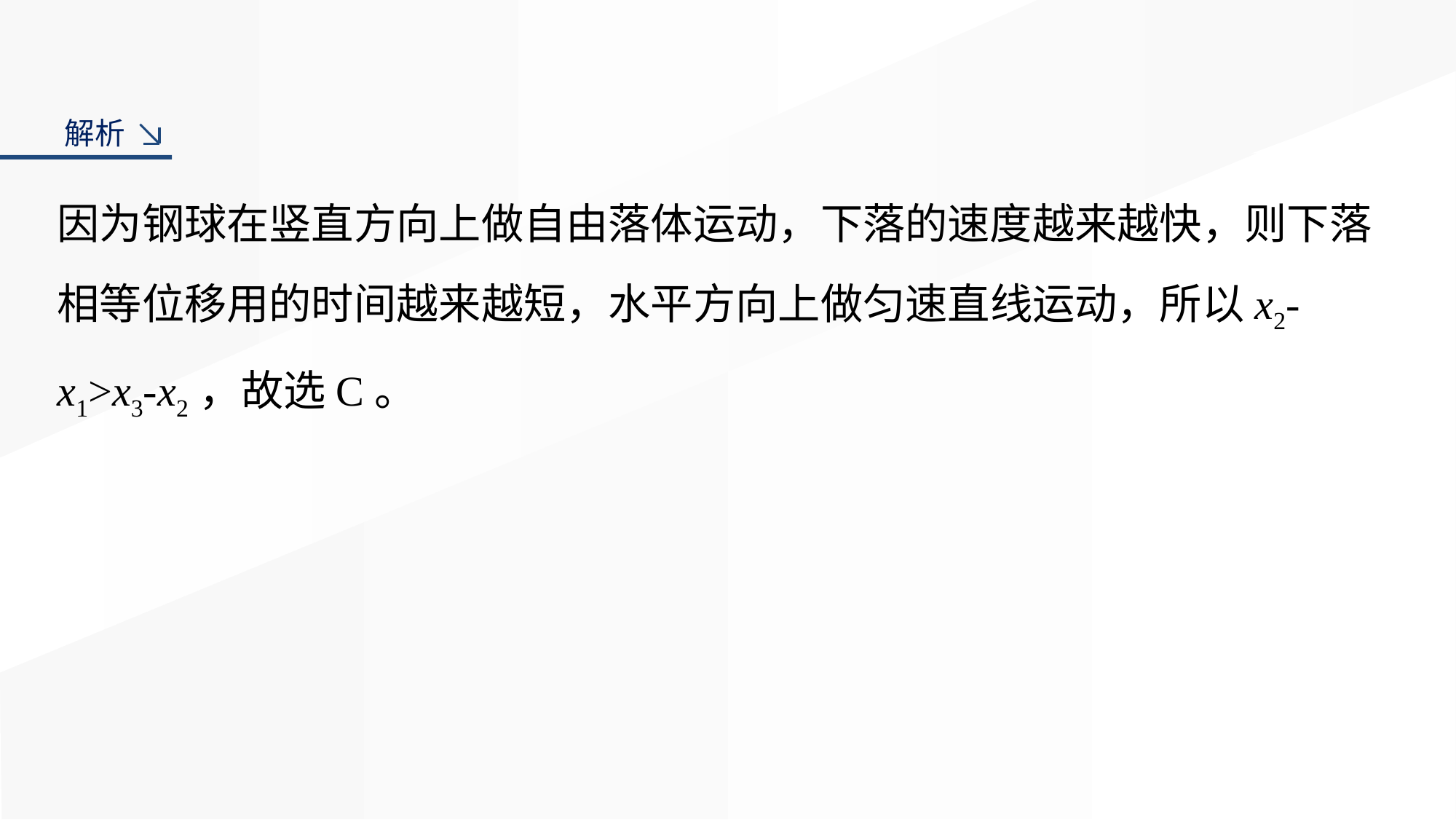

解析

因为钢球在竖直方向上做自由落体运动，下落的速度越来越快，则下落相等位移用的时间越来越短，水平方向上做匀速直线运动，所以x2-x1>x3-x2，故选C。